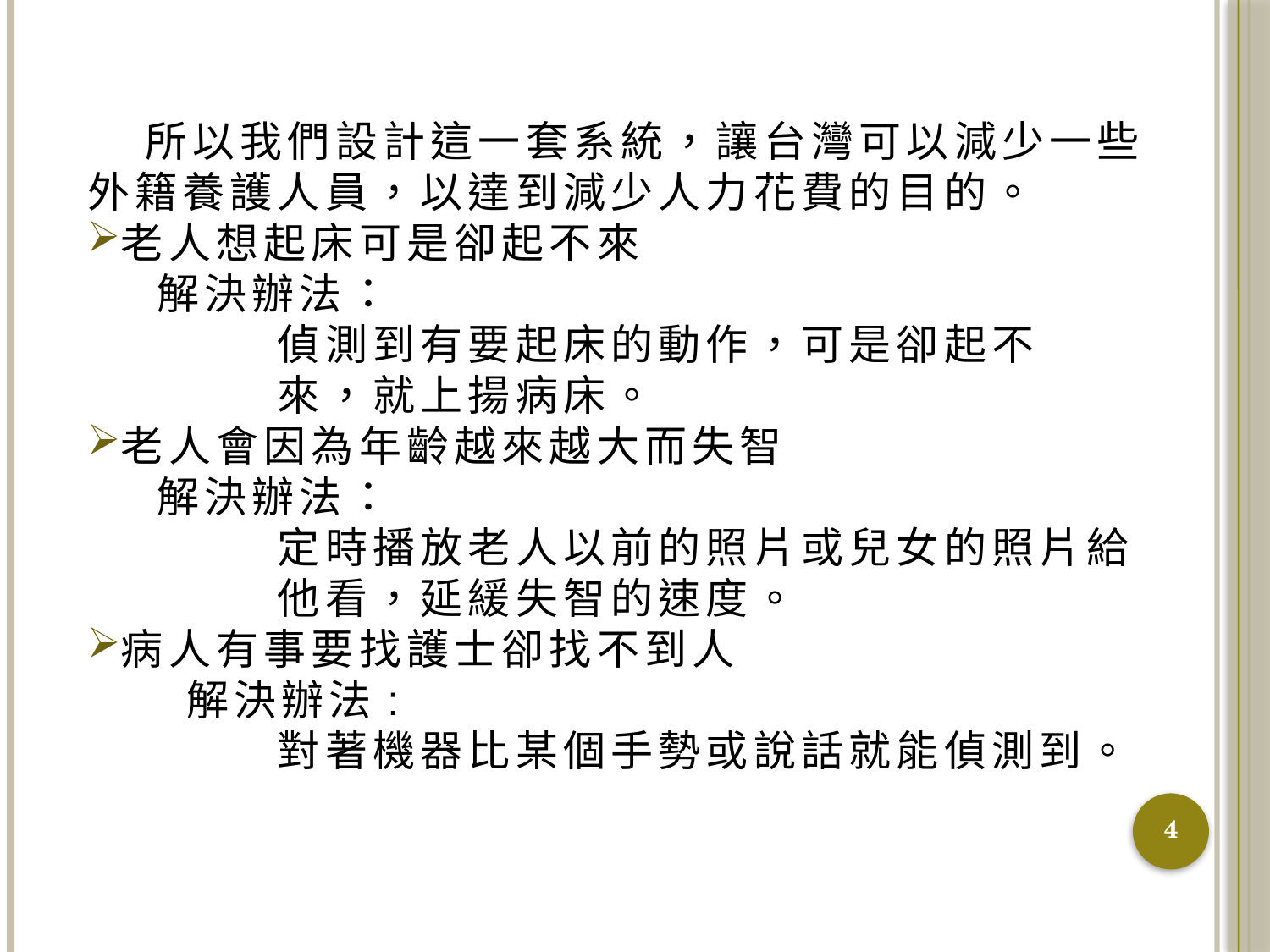

所以我們設計這一套系統，讓台灣可以減少一些外籍養護人員，以達到減少人力花費的目的。
老人想起床可是卻起不來
    解決辦法：
　　　　偵測到有要起床的動作，可是卻起不
　　　　來，就上揚病床。
老人會因為年齡越來越大而失智
    解決辦法：
　　　　定時播放老人以前的照片或兒女的照片給
　　　　他看，延緩失智的速度。
病人有事要找護士卻找不到人
      解決辦法:
　　　　對著機器比某個手勢或說話就能偵測到。
4